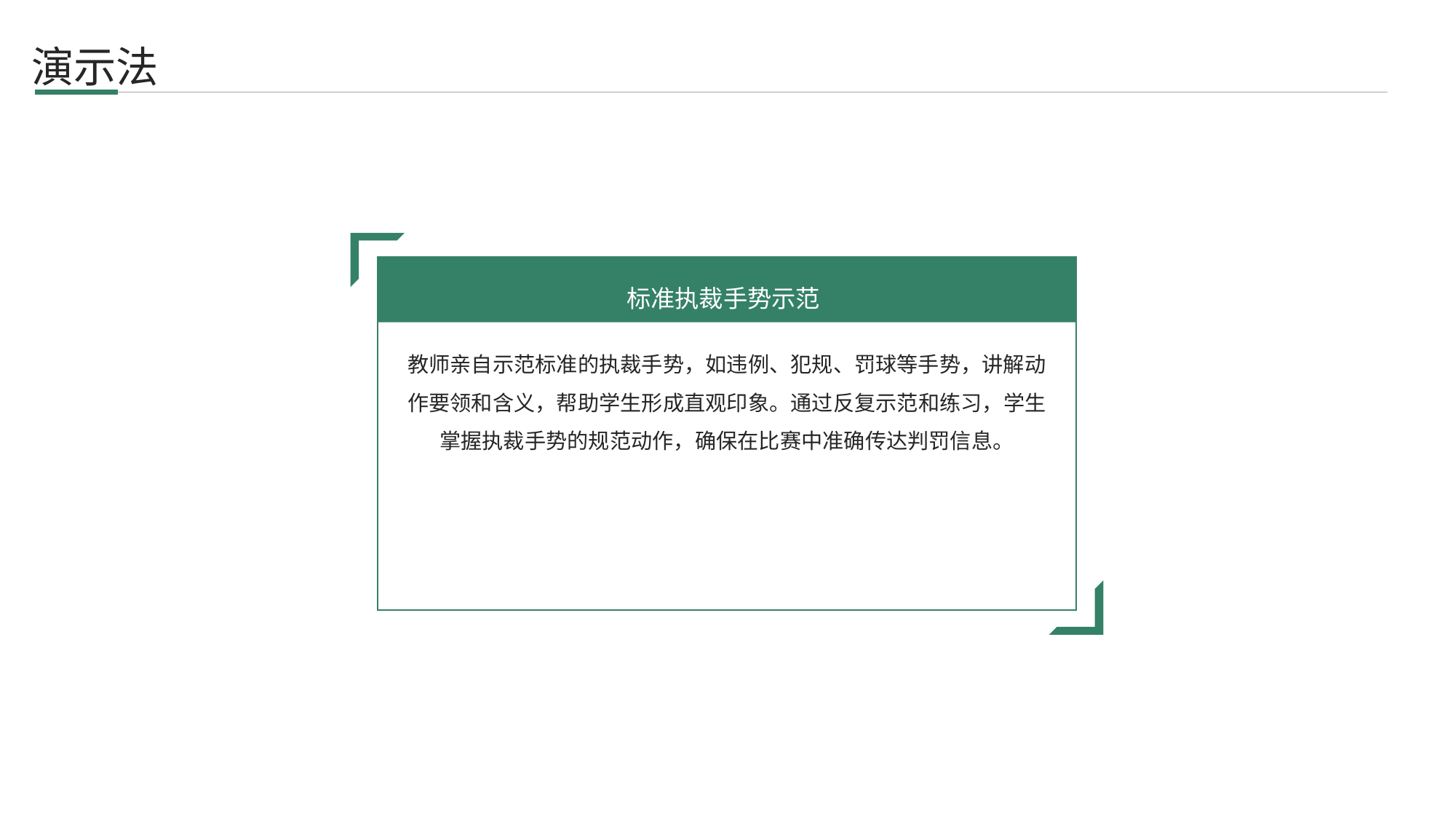

演示法

标准执裁手势示范
教师亲自示范标准的执裁手势，如违例、犯规、罚球等手势，讲解动作要领和含义，帮助学生形成直观印象。通过反复示范和练习，学生掌握执裁手势的规范动作，确保在比赛中准确传达判罚信息。